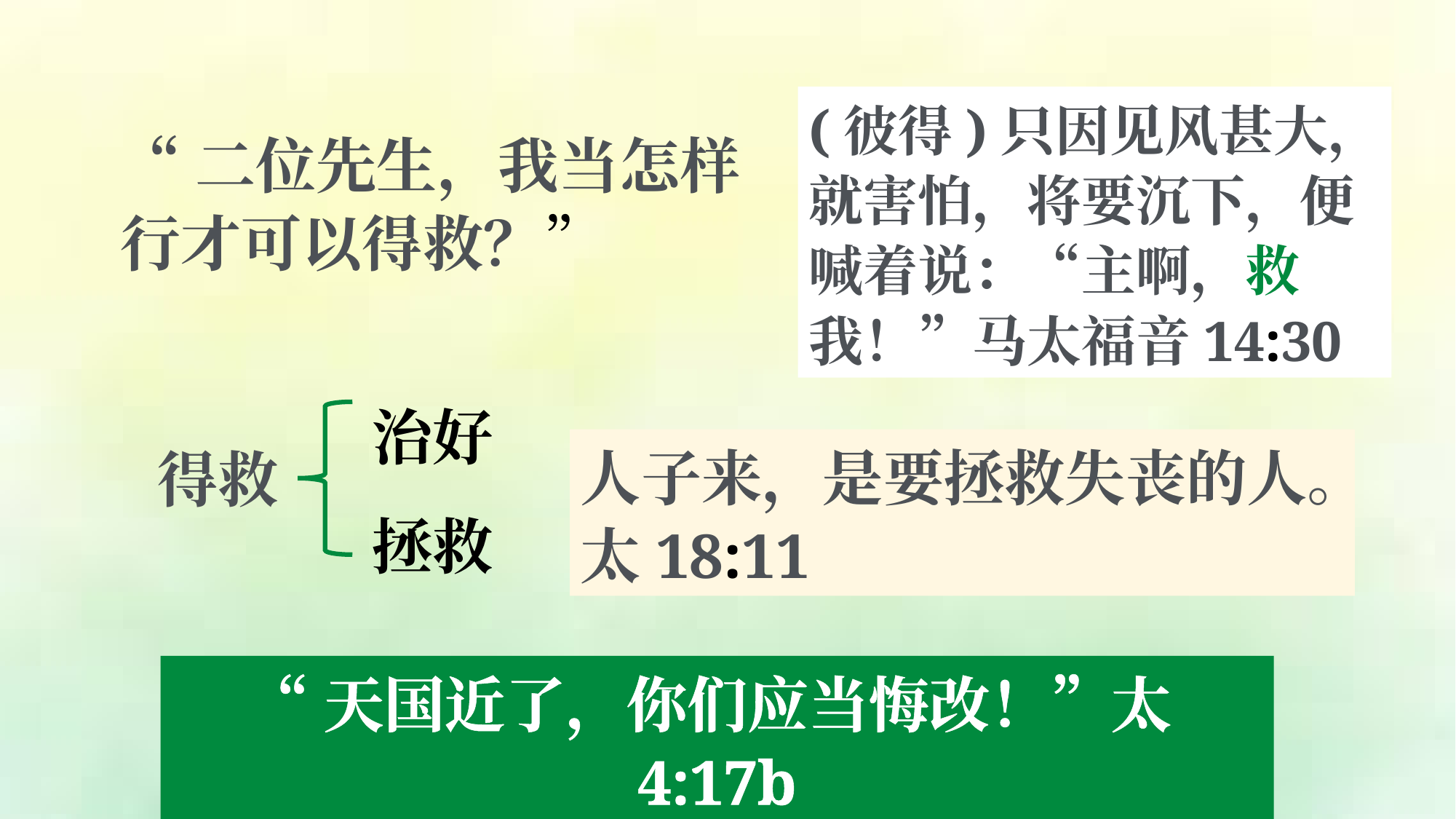

(彼得)只因见风甚大，就害怕，将要沉下，便喊着说：“主啊，救我！”马太福音14:30
“二位先生，我当怎样行才可以得救？”
治好
拯救

得救
人子来，是要拯救失丧的人。太18:11
“天国近了，你们应当悔改！”太4:17b